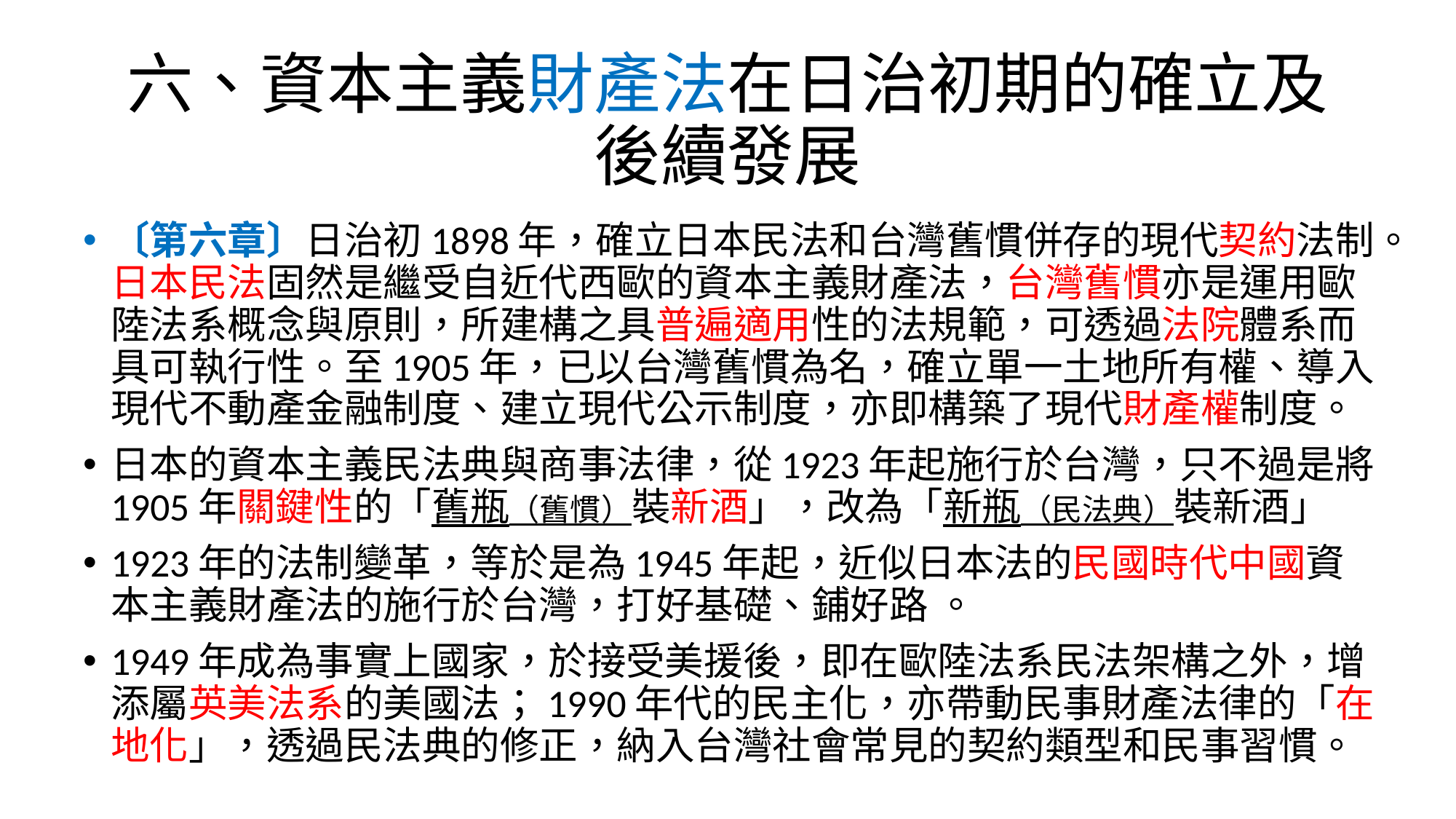

# 六、資本主義財產法在日治初期的確立及後續發展
〔第六章〕日治初1898年，確立日本民法和台灣舊慣併存的現代契約法制。日本民法固然是繼受自近代西歐的資本主義財產法，台灣舊慣亦是運用歐陸法系概念與原則，所建構之具普遍適用性的法規範，可透過法院體系而具可執行性。至1905年，已以台灣舊慣為名，確立單一土地所有權、導入現代不動產金融制度、建立現代公示制度，亦即構築了現代財產權制度。
日本的資本主義民法典與商事法律，從1923年起施行於台灣，只不過是將1905年關鍵性的「舊瓶（舊慣）裝新酒」，改為「新瓶（民法典）裝新酒」
1923年的法制變革，等於是為1945年起，近似日本法的民國時代中國資本主義財產法的施行於台灣，打好基礎、鋪好路 。
1949年成為事實上國家，於接受美援後，即在歐陸法系民法架構之外，增添屬英美法系的美國法；1990年代的民主化，亦帶動民事財產法律的「在地化」，透過民法典的修正，納入台灣社會常見的契約類型和民事習慣。